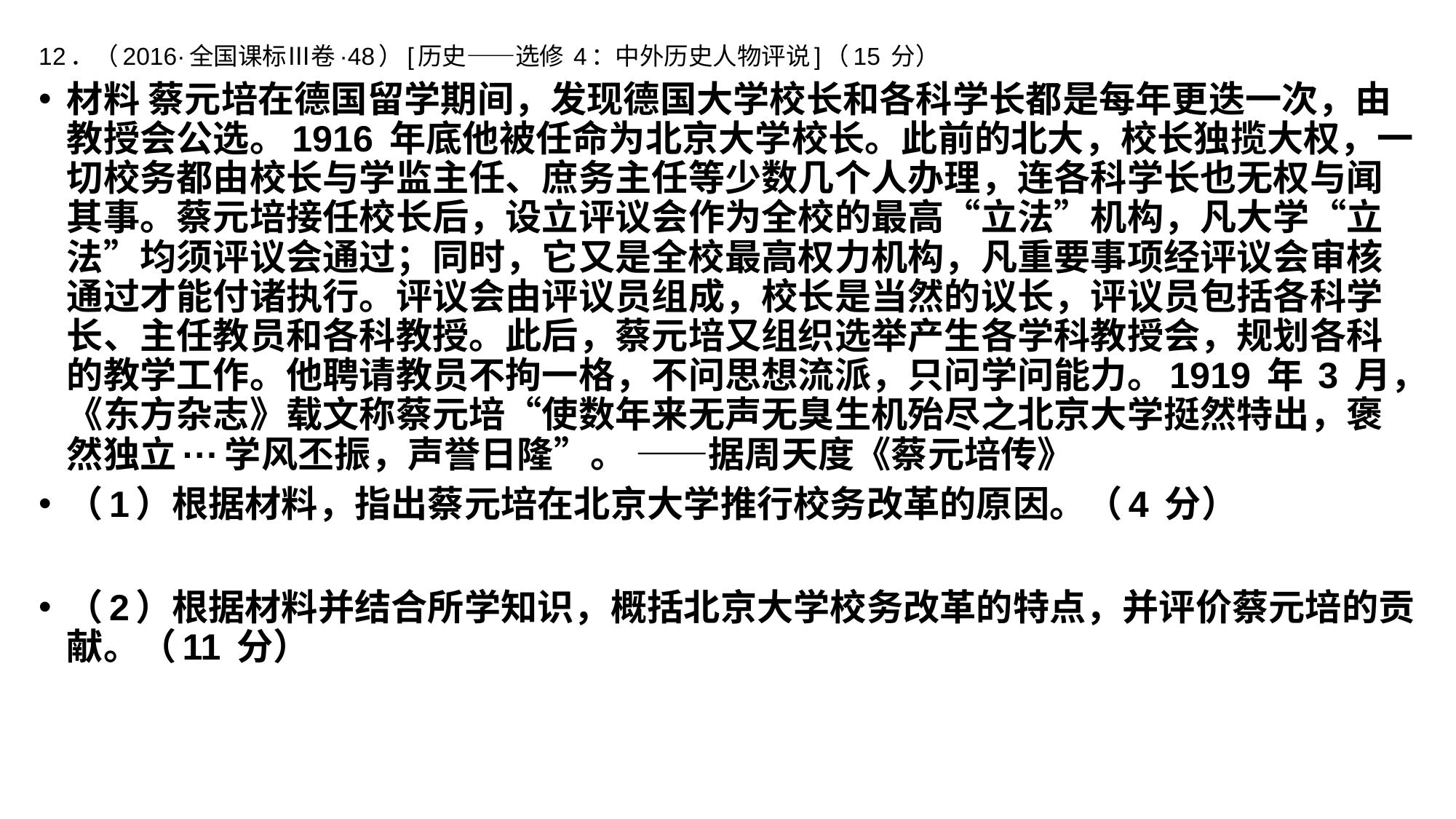

12．（2016·全国课标Ⅲ卷·48）[历史——选修 4：中外历史人物评说]（15 分）
材料 蔡元培在德国留学期间，发现德国大学校长和各科学长都是每年更迭一次，由教授会公选。1916 年底他被任命为北京大学校长。此前的北大，校长独揽大权，一切校务都由校长与学监主任、庶务主任等少数几个人办理，连各科学长也无权与闻其事。蔡元培接任校长后，设立评议会作为全校的最高“立法”机构，凡大学“立法”均须评议会通过；同时，它又是全校最高权力机构，凡重要事项经评议会审核通过才能付诸执行。评议会由评议员组成，校长是当然的议长，评议员包括各科学长、主任教员和各科教授。此后，蔡元培又组织选举产生各学科教授会，规划各科的教学工作。他聘请教员不拘一格，不问思想流派，只问学问能力。1919 年 3 月，《东方杂志》载文称蔡元培“使数年来无声无臭生机殆尽之北京大学挺然特出，褒然独立···学风丕振，声誉日隆”。 ——据周天度《蔡元培传》
（1）根据材料，指出蔡元培在北京大学推行校务改革的原因。（4 分）

（2）根据材料并结合所学知识，概括北京大学校务改革的特点，并评价蔡元培的贡献。（11 分）